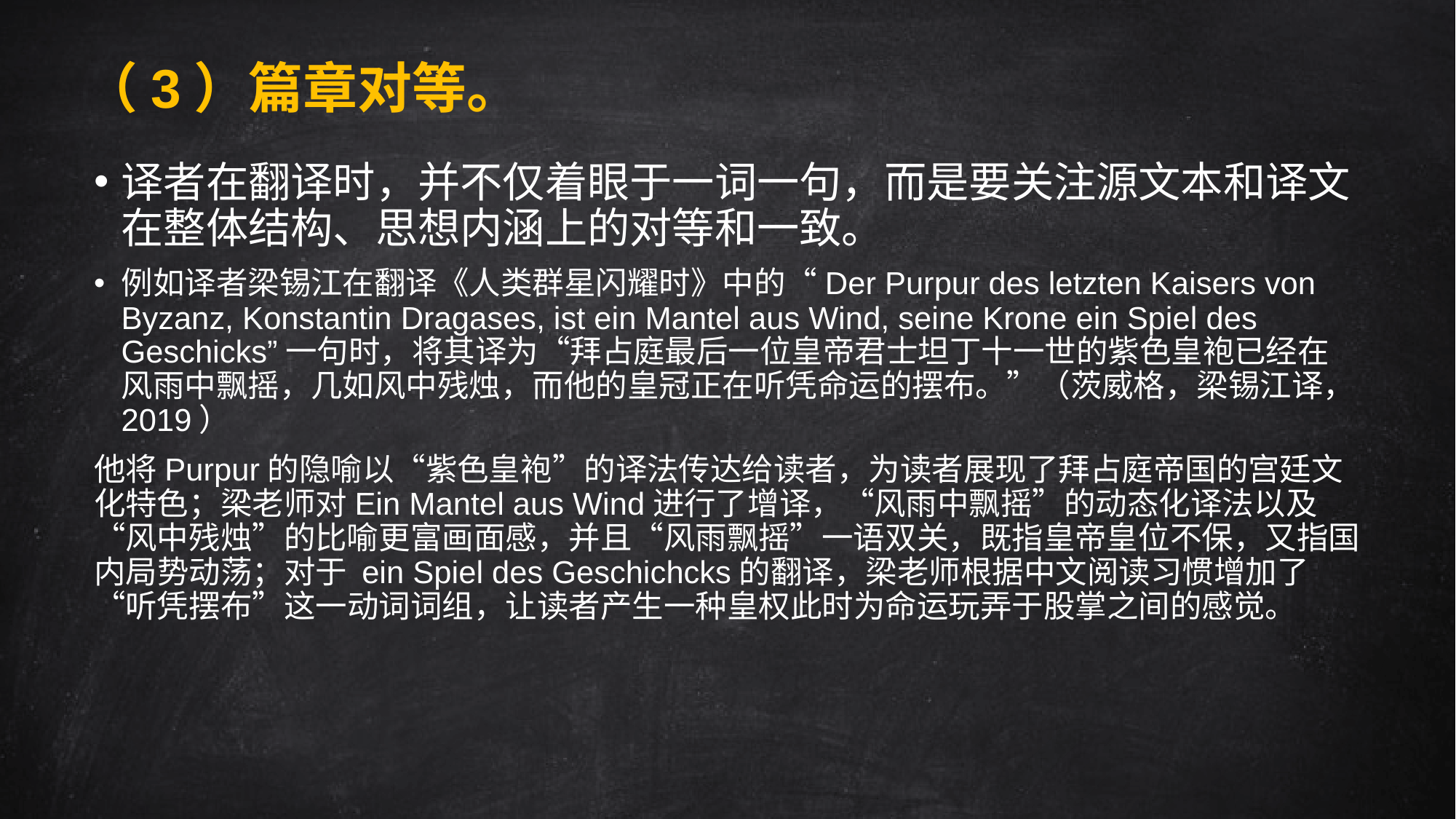

# （3）篇章对等。
译者在翻译时，并不仅着眼于一词一句，而是要关注源文本和译文在整体结构、思想内涵上的对等和一致。
例如译者梁锡江在翻译《人类群星闪耀时》中的“Der Purpur des letzten Kaisers von Byzanz, Konstantin Dragases, ist ein Mantel aus Wind, seine Krone ein Spiel des Geschicks”一句时，将其译为“拜占庭最后一位皇帝君士坦丁十一世的紫色皇袍已经在风雨中飘摇，几如风中残烛，而他的皇冠正在听凭命运的摆布。”（茨威格，梁锡江译，2019）
他将Purpur的隐喻以“紫色皇袍”的译法传达给读者，为读者展现了拜占庭帝国的宫廷文化特色；梁老师对Ein Mantel aus Wind进行了增译，“风雨中飘摇”的动态化译法以及“风中残烛”的比喻更富画面感，并且“风雨飘摇”一语双关，既指皇帝皇位不保，又指国内局势动荡；对于 ein Spiel des Geschichcks的翻译，梁老师根据中文阅读习惯增加了“听凭摆布”这一动词词组，让读者产生一种皇权此时为命运玩弄于股掌之间的感觉。